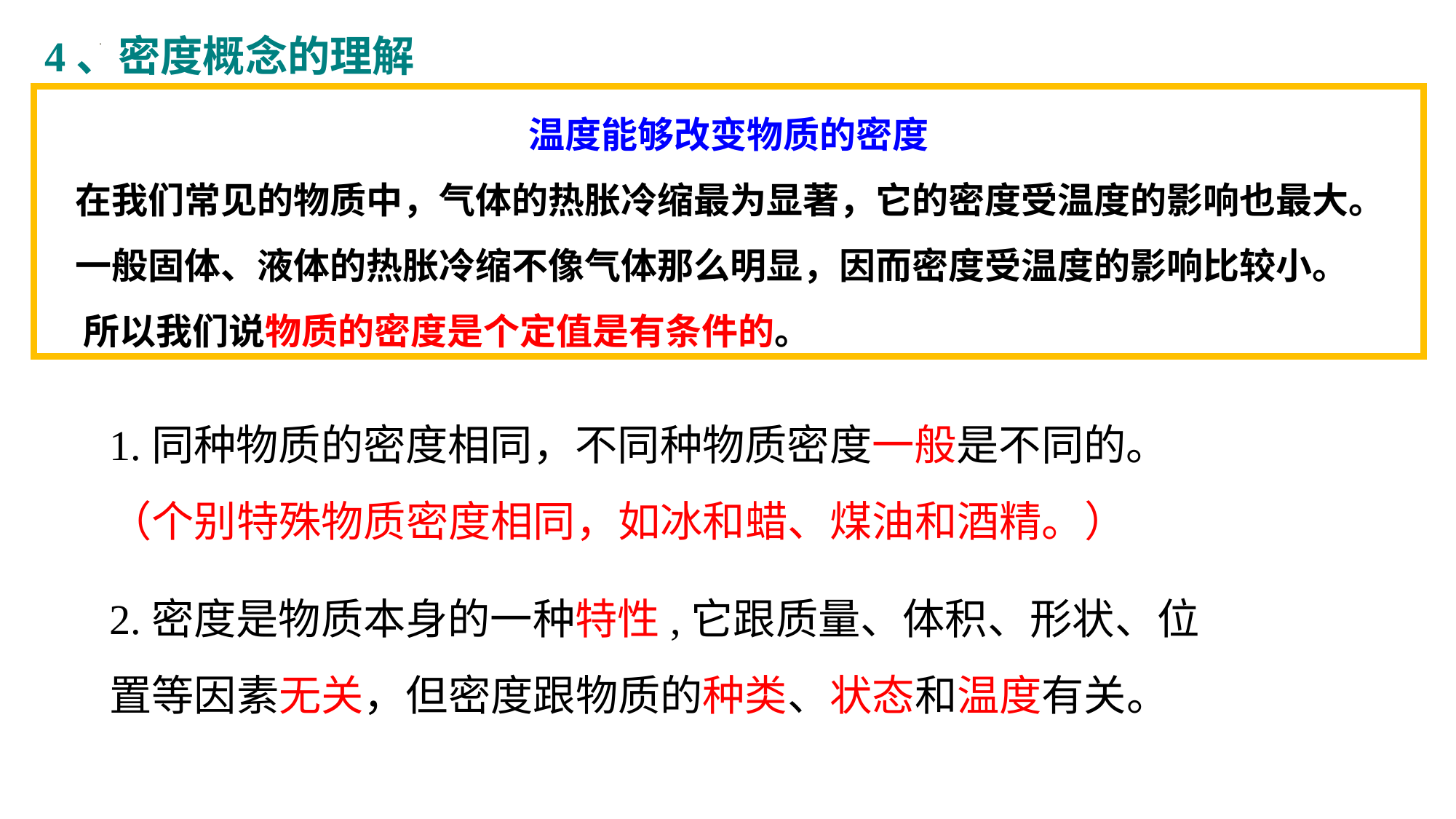

4、密度概念的理解
温度能够改变物质的密度
   在我们常见的物质中，气体的热胀冷缩最为显著，它的密度受温度的影响也最大。
   一般固体、液体的热胀冷缩不像气体那么明显，因而密度受温度的影响比较小。
    所以我们说物质的密度是个定值是有条件的。
1.同种物质的密度相同，不同种物质密度一般是不同的。（个别特殊物质密度相同，如冰和蜡、煤油和酒精。）
2.密度是物质本身的一种特性,它跟质量、体积、形状、位置等因素无关，但密度跟物质的种类、状态和温度有关。